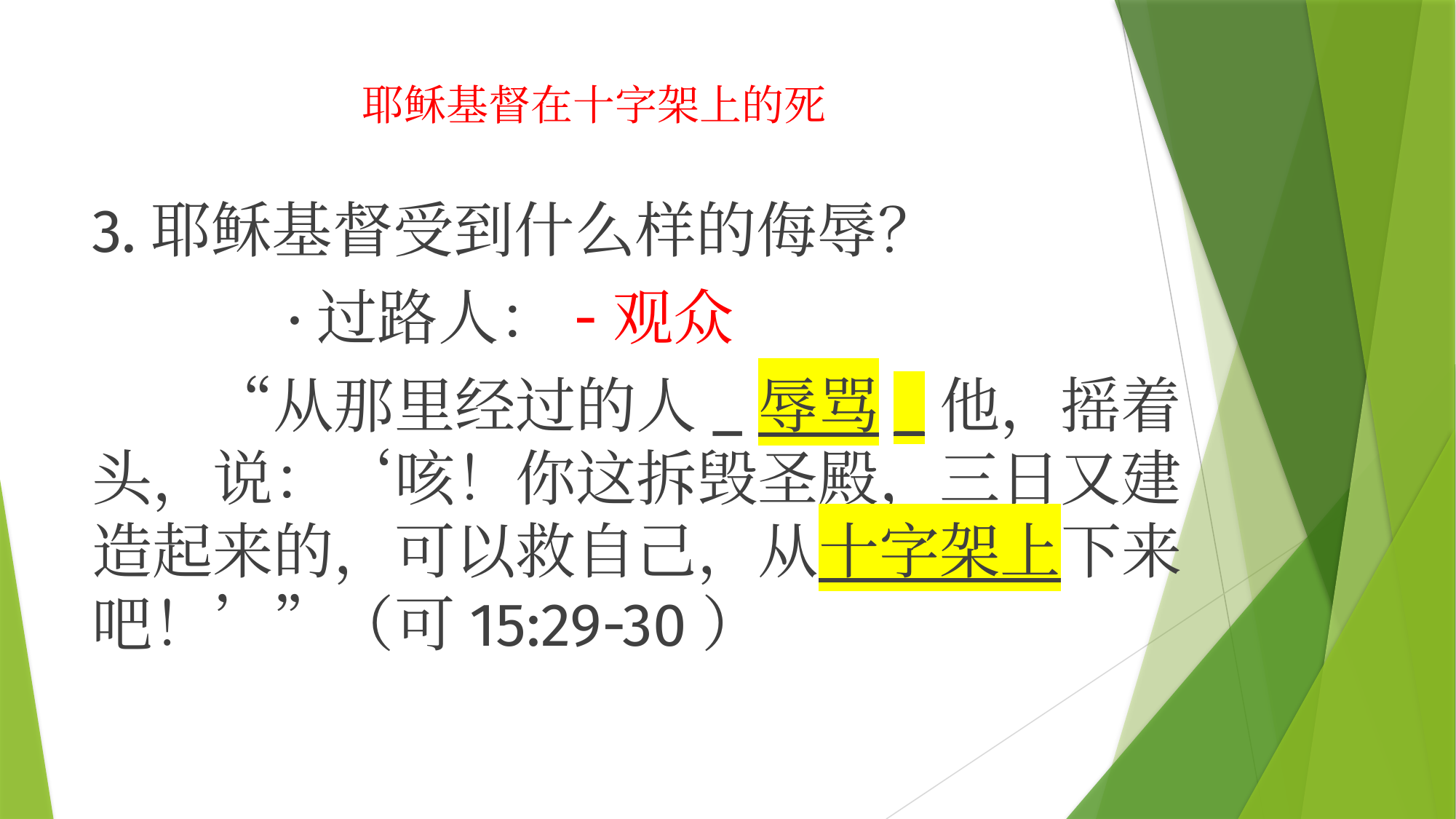

# 耶稣基督在十字架上的死
3.耶稣基督受到什么样的侮辱？
　　　·过路人：-观众
　　“从那里经过的人_辱骂_他，摇着头，说：‘咳！你这拆毁圣殿，三日又建造起来的，可以救自己，从十字架上下来吧！’”（可15:29-30）